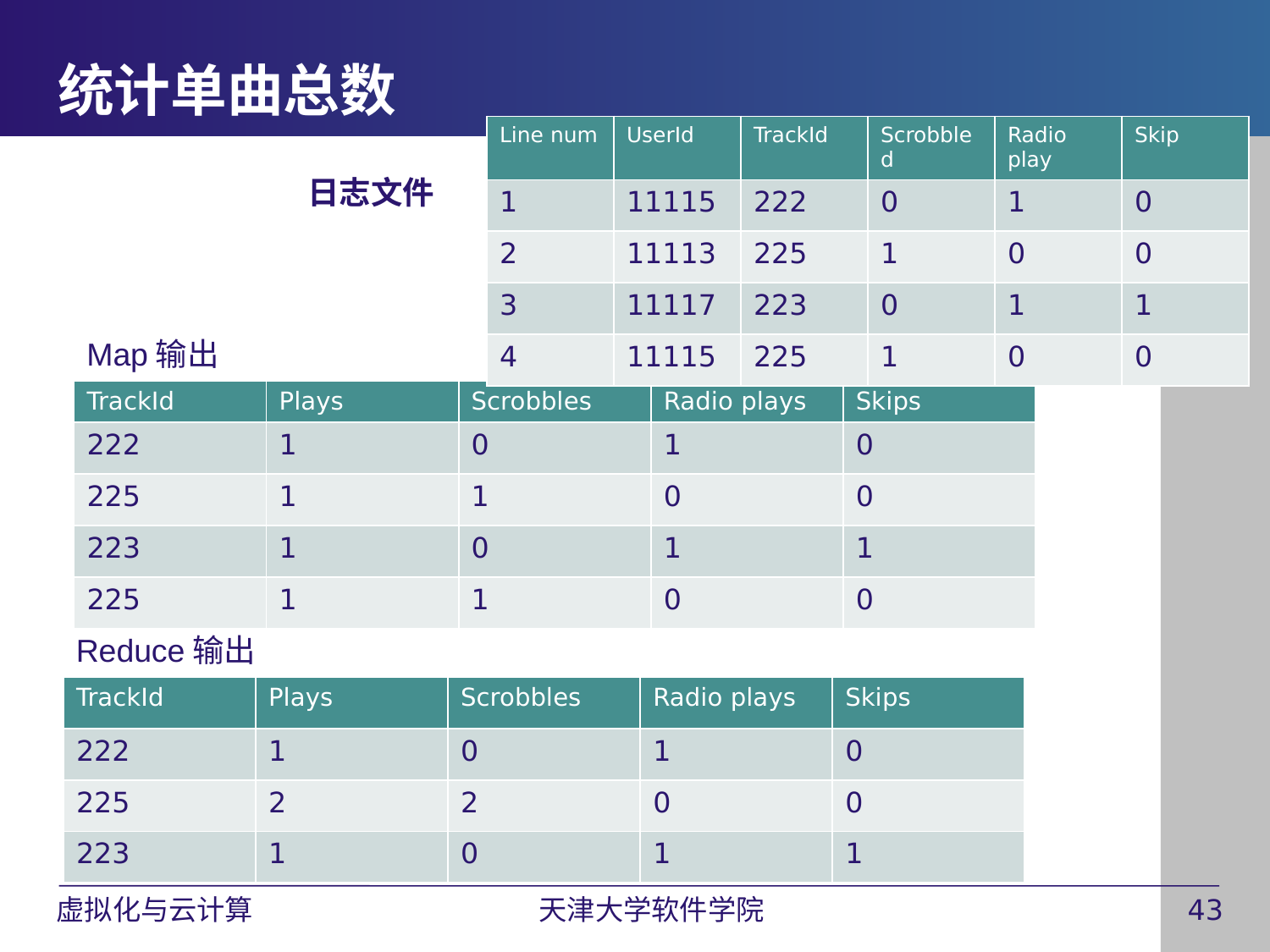

# 统计单曲总数
| Line num | UserId | TrackId | Scrobbled | Radio play | Skip |
| --- | --- | --- | --- | --- | --- |
| 1 | 11115 | 222 | 0 | 1 | 0 |
| 2 | 11113 | 225 | 1 | 0 | 0 |
| 3 | 11117 | 223 | 0 | 1 | 1 |
| 4 | 11115 | 225 | 1 | 0 | 0 |
日志文件
Map输出
| TrackId | Plays | Scrobbles | Radio plays | Skips |
| --- | --- | --- | --- | --- |
| 222 | 1 | 0 | 1 | 0 |
| 225 | 1 | 1 | 0 | 0 |
| 223 | 1 | 0 | 1 | 1 |
| 225 | 1 | 1 | 0 | 0 |
Reduce输出
| TrackId | Plays | Scrobbles | Radio plays | Skips |
| --- | --- | --- | --- | --- |
| 222 | 1 | 0 | 1 | 0 |
| 225 | 2 | 2 | 0 | 0 |
| 223 | 1 | 0 | 1 | 1 |